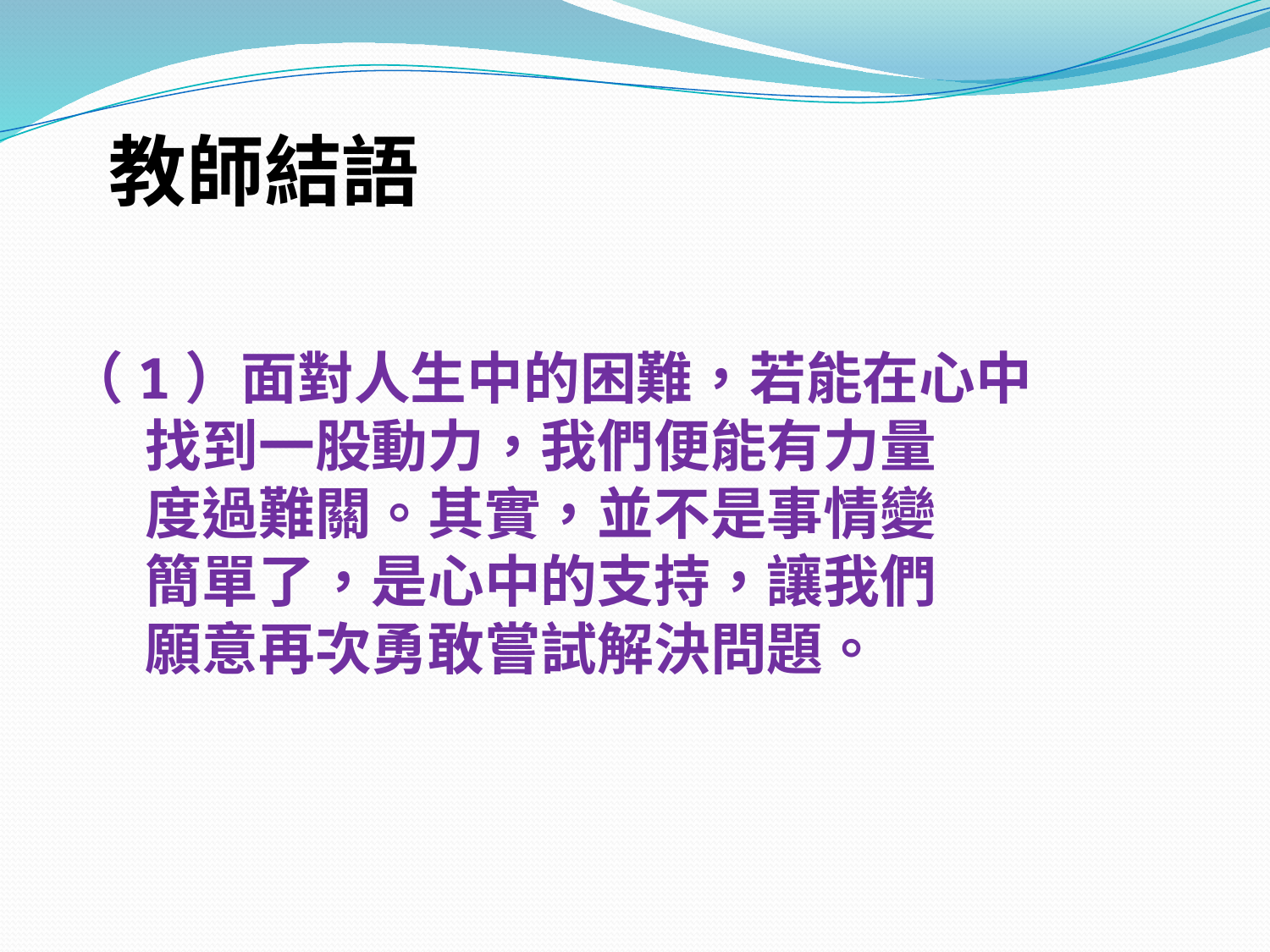

教師結語
（1）面對人生中的困難，若能在心中
     找到一股動力，我們便能有力量
     度過難關。其實，並不是事情變
     簡單了，是心中的支持，讓我們
     願意再次勇敢嘗試解決問題。